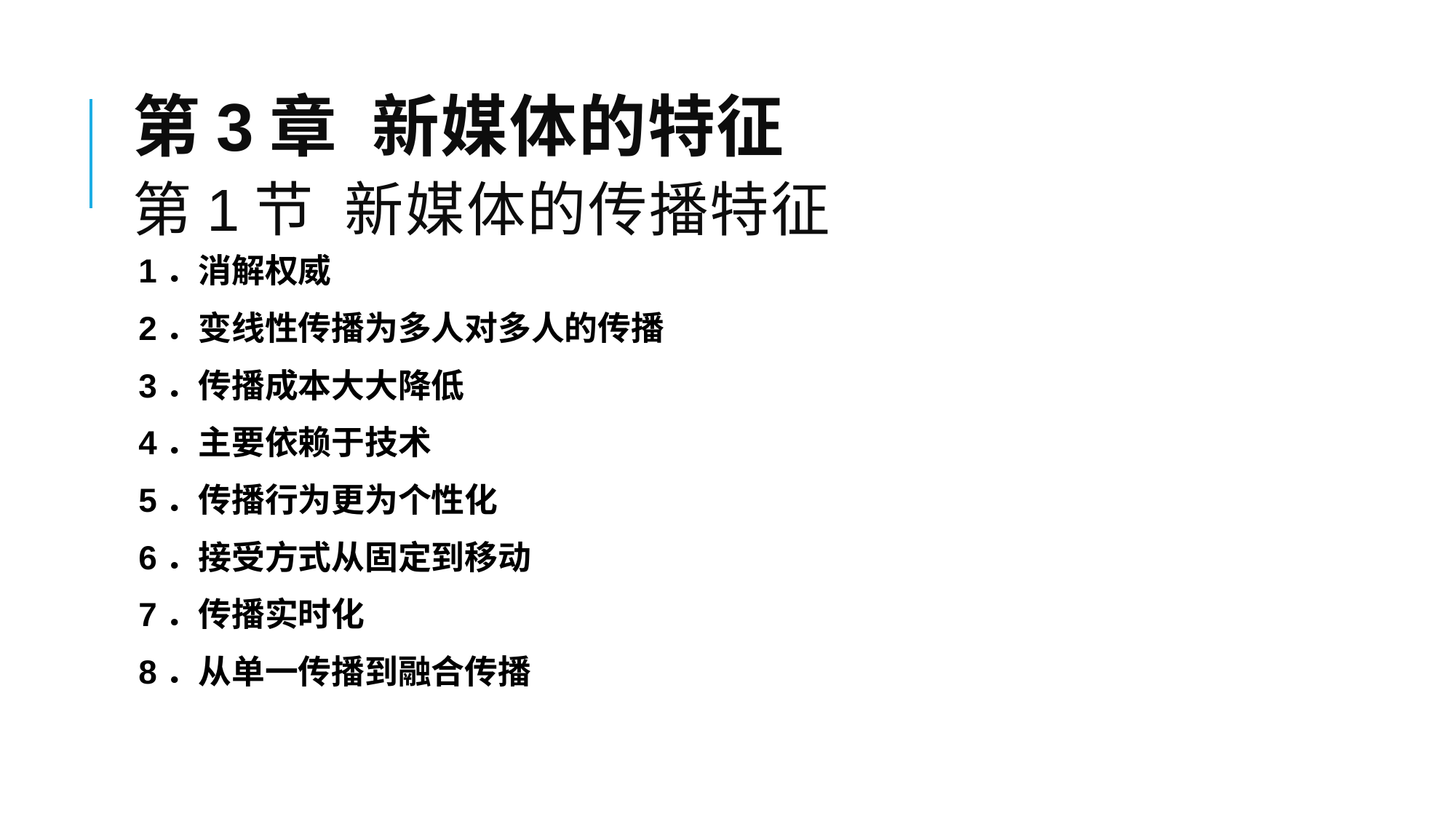

# 第3章  新媒体的特征 第1节  新媒体的传播特征
1．消解权威
2．变线性传播为多人对多人的传播
3．传播成本大大降低
4．主要依赖于技术
5．传播行为更为个性化
6．接受方式从固定到移动
7．传播实时化
8．从单一传播到融合传播